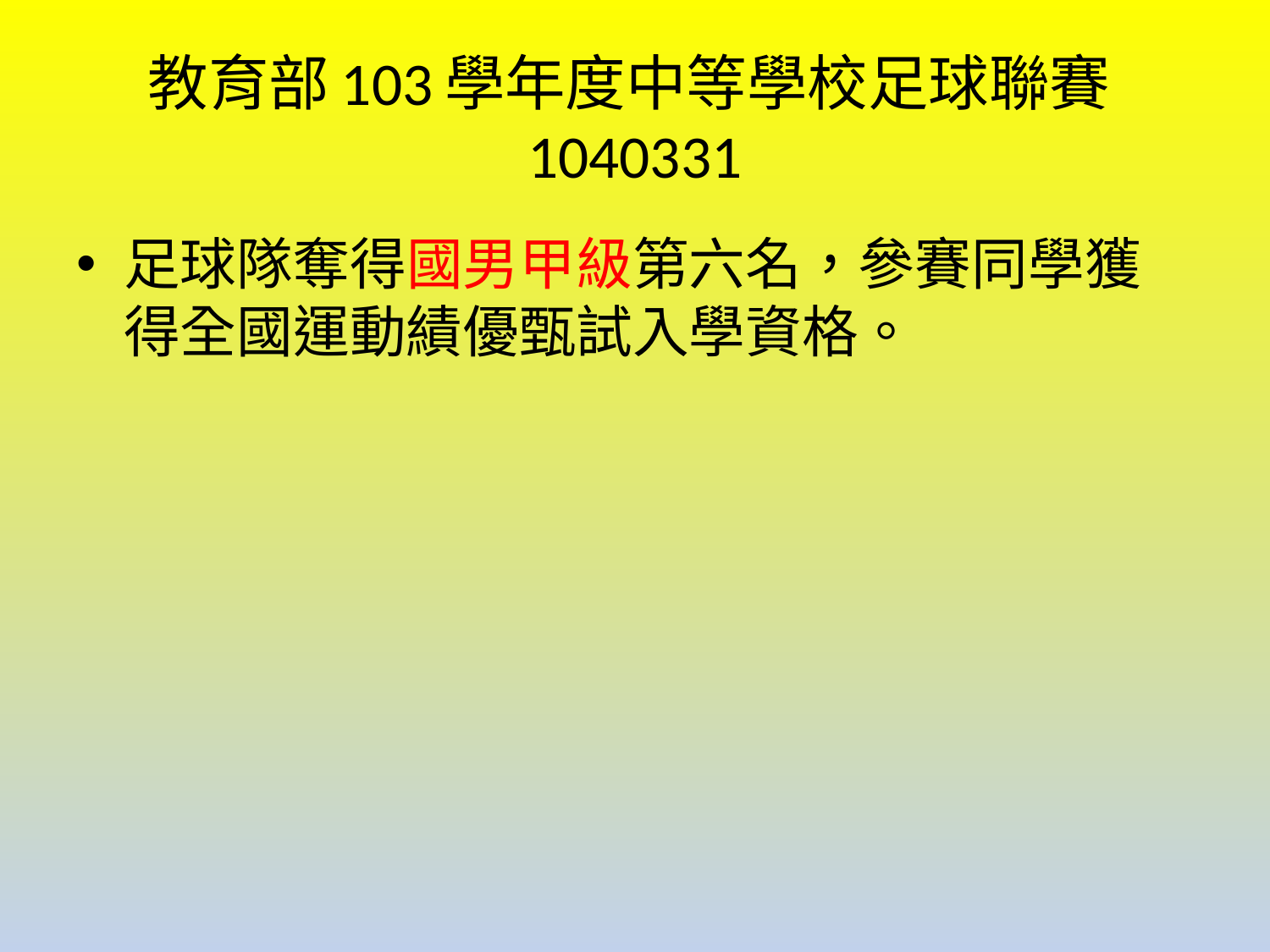

# 教育部103學年度中等學校足球聯賽1040331
足球隊奪得國男甲級第六名，參賽同學獲得全國運動績優甄試入學資格。